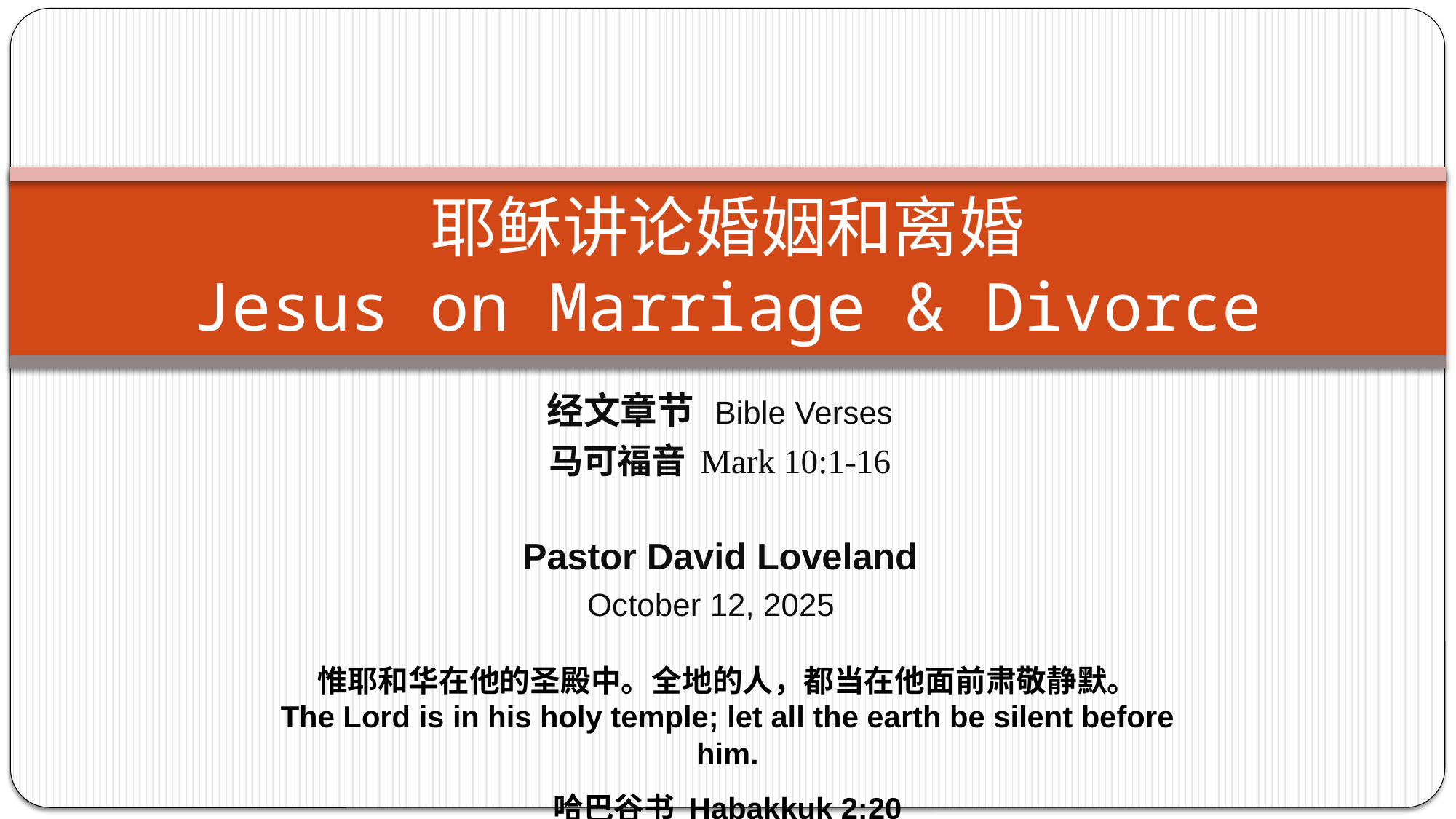

# 耶稣讲论婚姻和离婚 Jesus on Marriage & Divorce
经文章节  Bible Verses
马可福音 Mark 10:1-16

Pastor David Loveland
October 12, 2025
惟耶和华在他的圣殿中。全地的人，都当在他面前肃敬静默。
The Lord is in his holy temple; let all the earth be silent before him.
哈巴谷书 Habakkuk 2:20